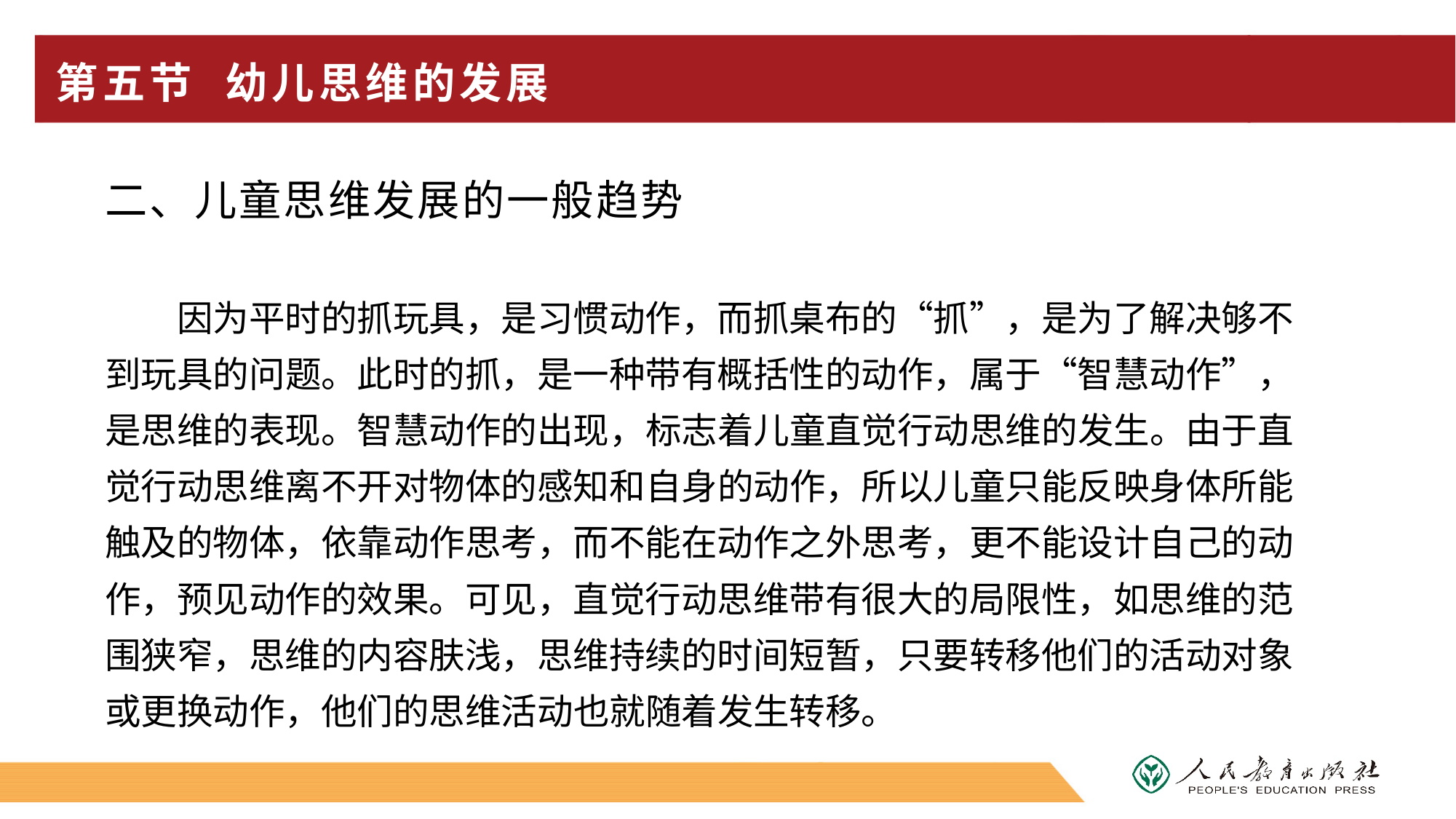

# 第五节  幼儿思维的发展
二、儿童思维发展的一般趋势
因为平时的抓玩具，是习惯动作，而抓桌布的“抓”，是为了解决够不到玩具的问题。此时的抓，是一种带有概括性的动作，属于“智慧动作”，是思维的表现。智慧动作的出现，标志着儿童直觉行动思维的发生。由于直觉行动思维离不开对物体的感知和自身的动作，所以儿童只能反映身体所能触及的物体，依靠动作思考，而不能在动作之外思考，更不能设计自己的动作，预见动作的效果。可见，直觉行动思维带有很大的局限性，如思维的范围狭窄，思维的内容肤浅，思维持续的时间短暂，只要转移他们的活动对象或更换动作，他们的思维活动也就随着发生转移。